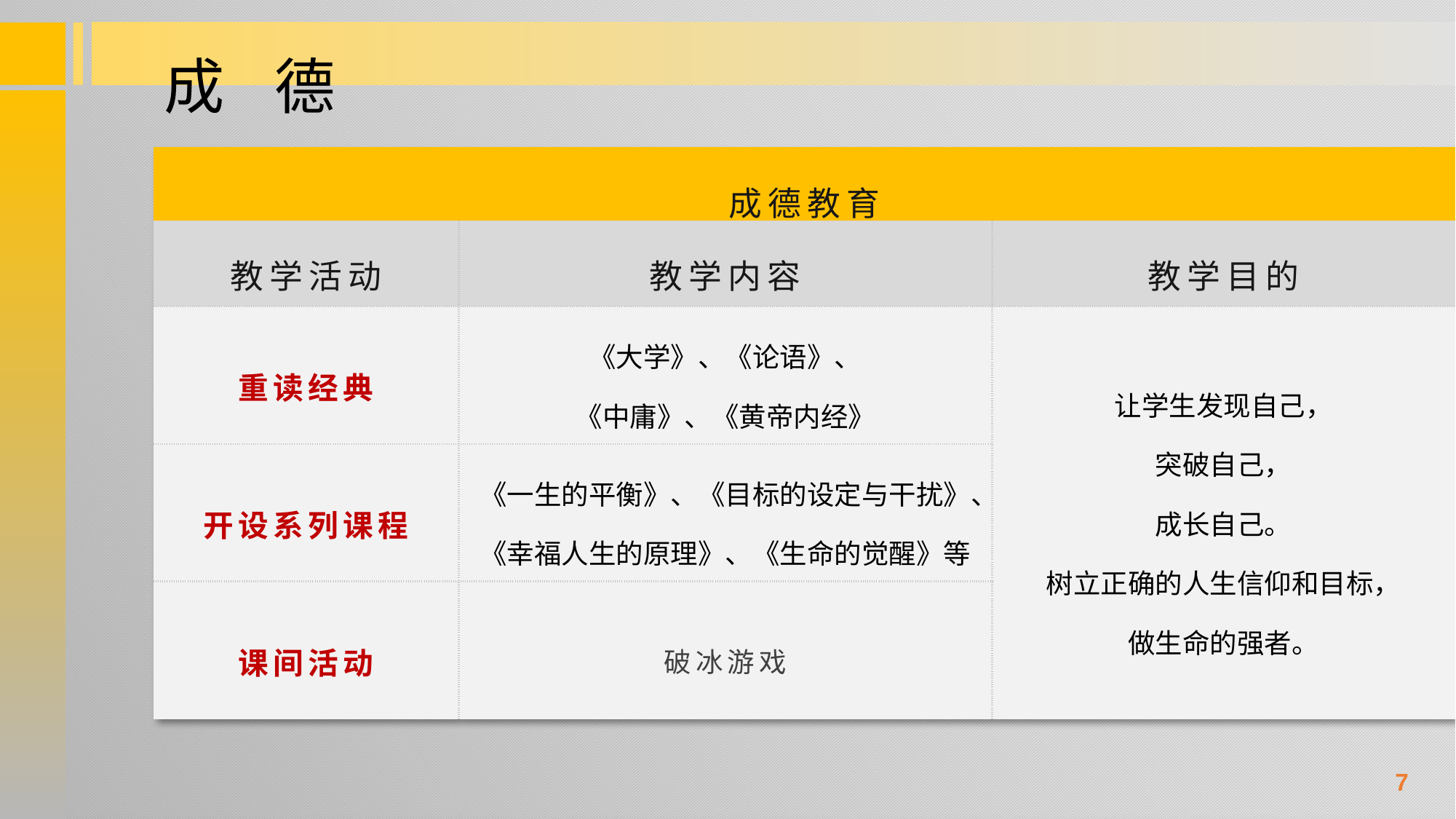

成  德
| 成德教育 |  |  |
| --- | --- | --- |
| 教学活动 | 教学内容 | 教学目的 |
| 重读经典 | 《大学》、《论语》、 《中庸》、《黄帝内经》 | 让学生发现自己， 突破自己， 成长自己。 树立正确的人生信仰和目标， 做生命的强者。 |
| 开设系列课程 | 《一生的平衡》、《目标的设定与干扰》、《幸福人生的原理》、《生命的觉醒》等 |  |
| 课间活动 | 破冰游戏 |  |